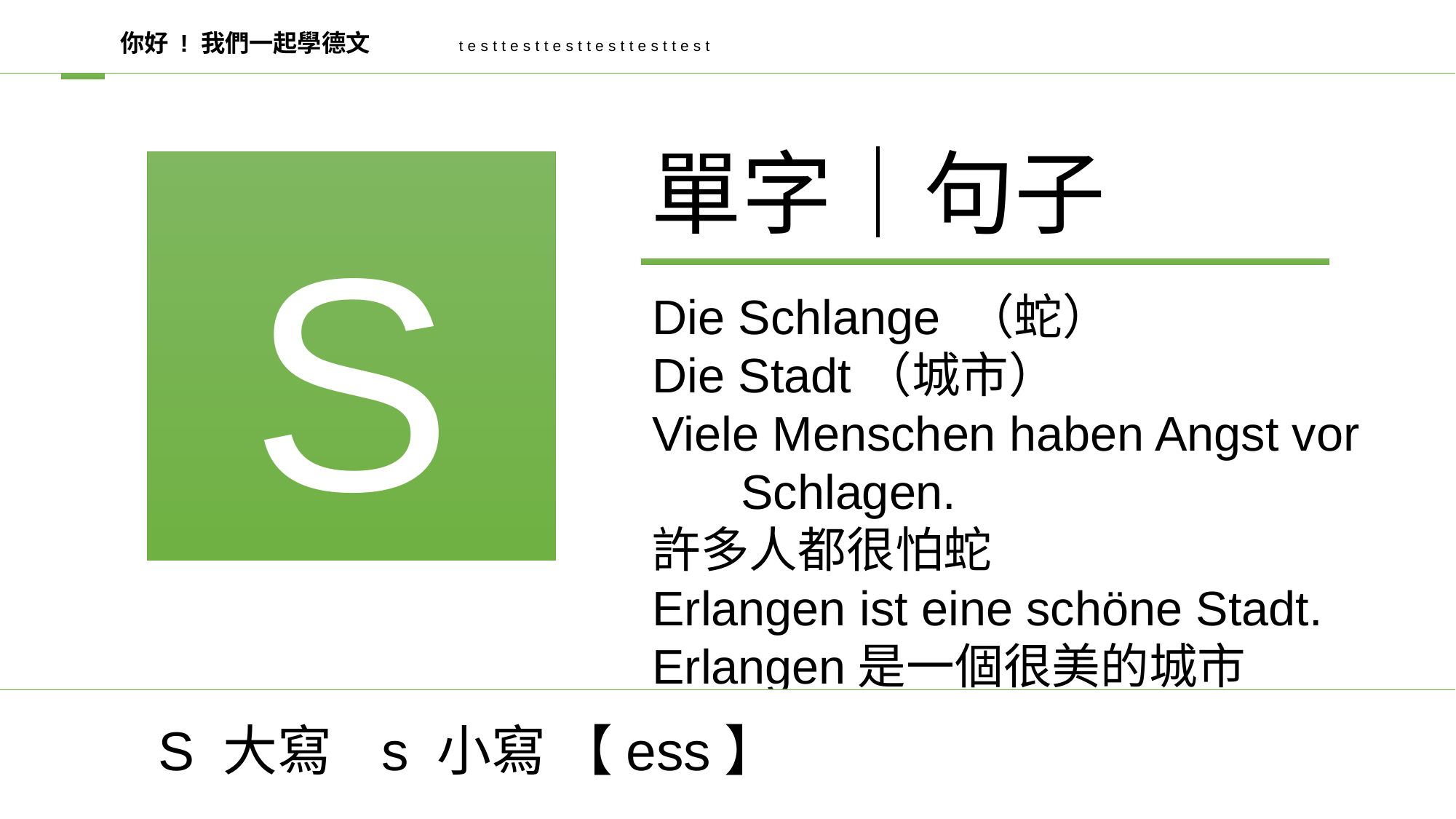

你好 ! 我們一起學德文
testtesttesttesttesttest

單字│句子

S

Die Schlange （蛇）
Die Stadt（城市）
Viele Menschen haben Angst vor Schlagen.
許多人都很怕蛇
Erlangen ist eine schöne Stadt.
Erlangen是一個很美的城市

S 大寫   s 小寫 【ess】